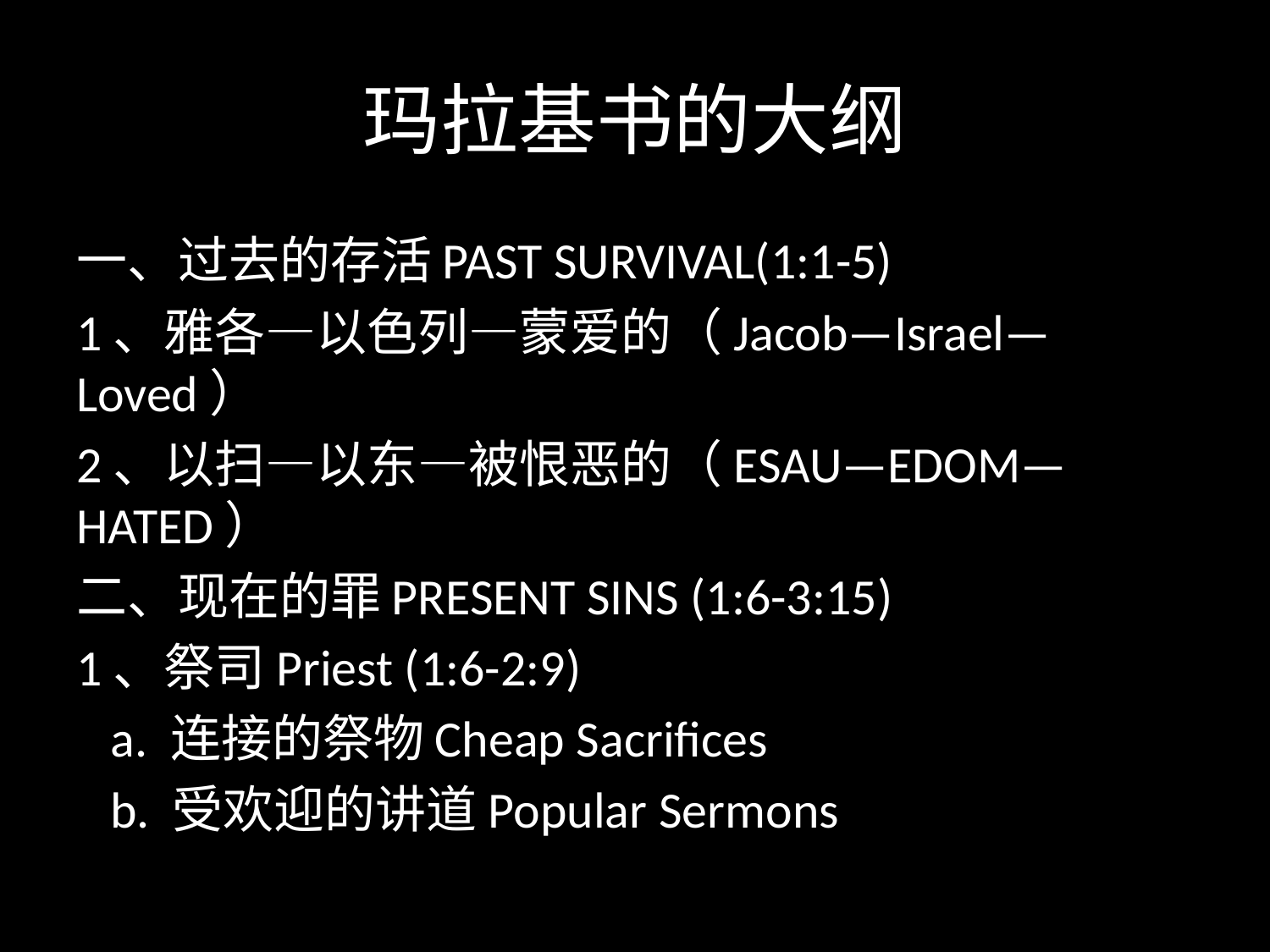

# 玛拉基书的大纲
一、过去的存活PAST SURVIVAL(1:1-5)
1、雅各—以色列—蒙爱的（Jacob—Israel—Loved）
2、以扫—以东—被恨恶的（ESAU—EDOM—HATED）
二、现在的罪PRESENT SINS (1:6-3:15)
1、祭司Priest (1:6-2:9)
   a. 连接的祭物Cheap Sacrifices
   b. 受欢迎的讲道Popular Sermons